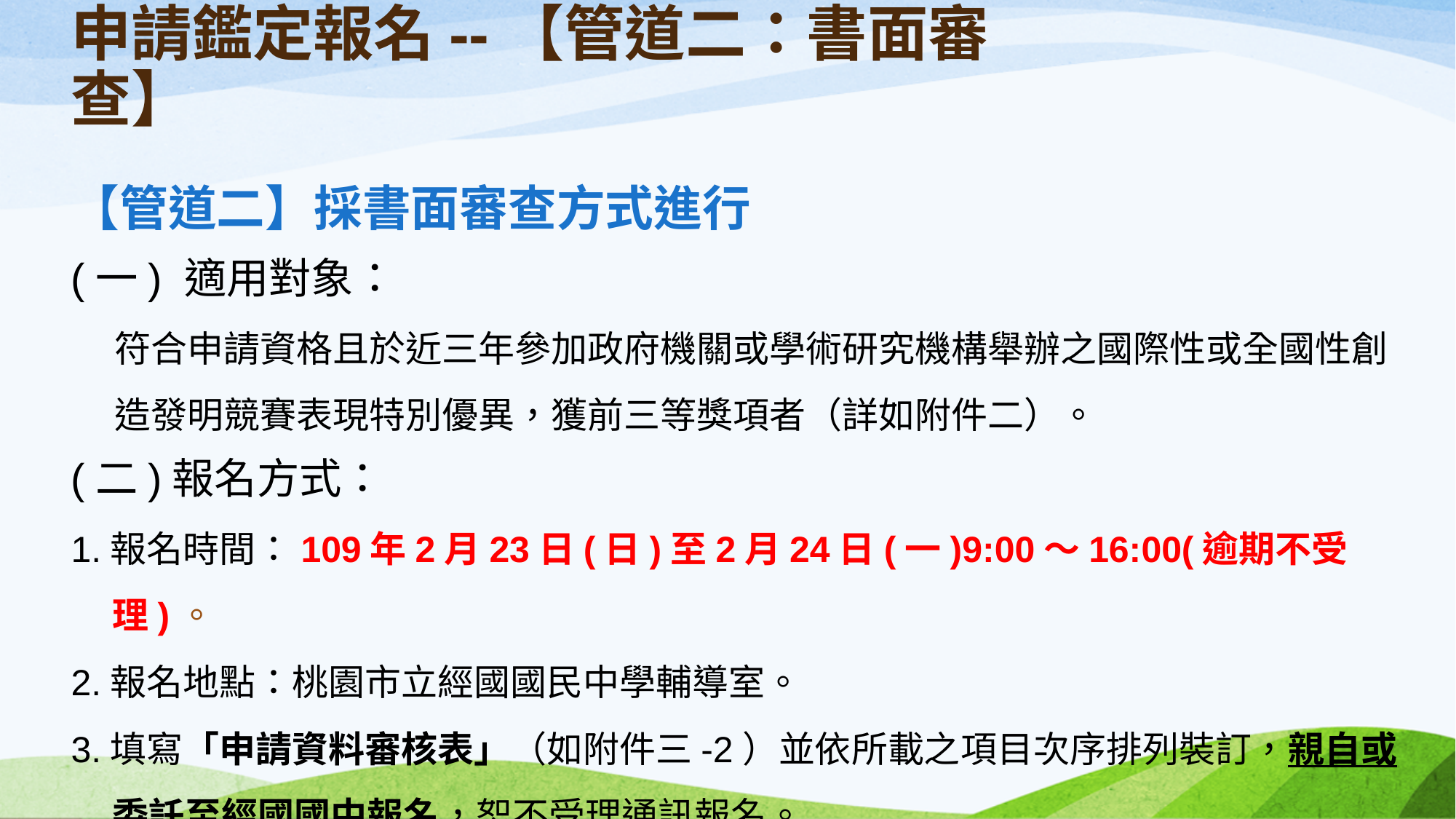

申請鑑定報名--【管道二：書面審查】
【管道二】採書面審查方式進行
(一) 適用對象：
符合申請資格且於近三年參加政府機關或學術研究機構舉辦之國際性或全國性創造發明競賽表現特別優異，獲前三等獎項者（詳如附件二）。
(二)報名方式：
1.報名時間：109年2月23日(日)至2月24日(一)9:00～16:00(逾期不受理)。
2.報名地點：桃園市立經國國民中學輔導室。
3.填寫「申請資料審核表」（如附件三-2）並依所載之項目次序排列裝訂，親自或委託至經國國中報名，恕不受理通訊報名。